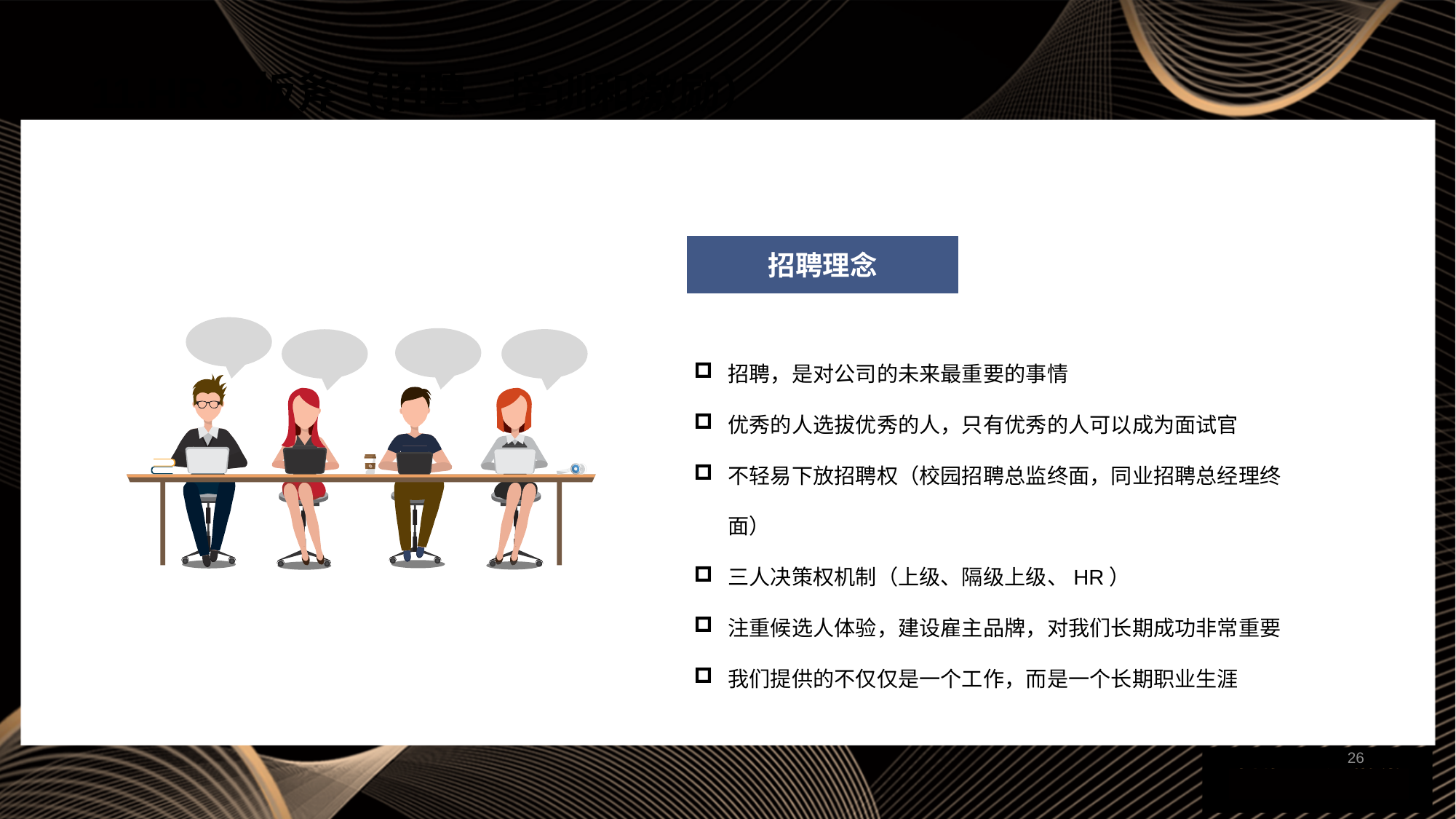

# 11.HR 3板斧（招聘、培训和激励）
招聘理念

招聘，是对公司的未来最重要的事情
优秀的人选拔优秀的人，只有优秀的人可以成为面试官
不轻易下放招聘权（校园招聘总监终面，同业招聘总经理终面）
三人决策权机制（上级、隔级上级、HR）
注重候选人体验，建设雇主品牌，对我们长期成功非常重要
我们提供的不仅仅是一个工作，而是一个长期职业生涯
26